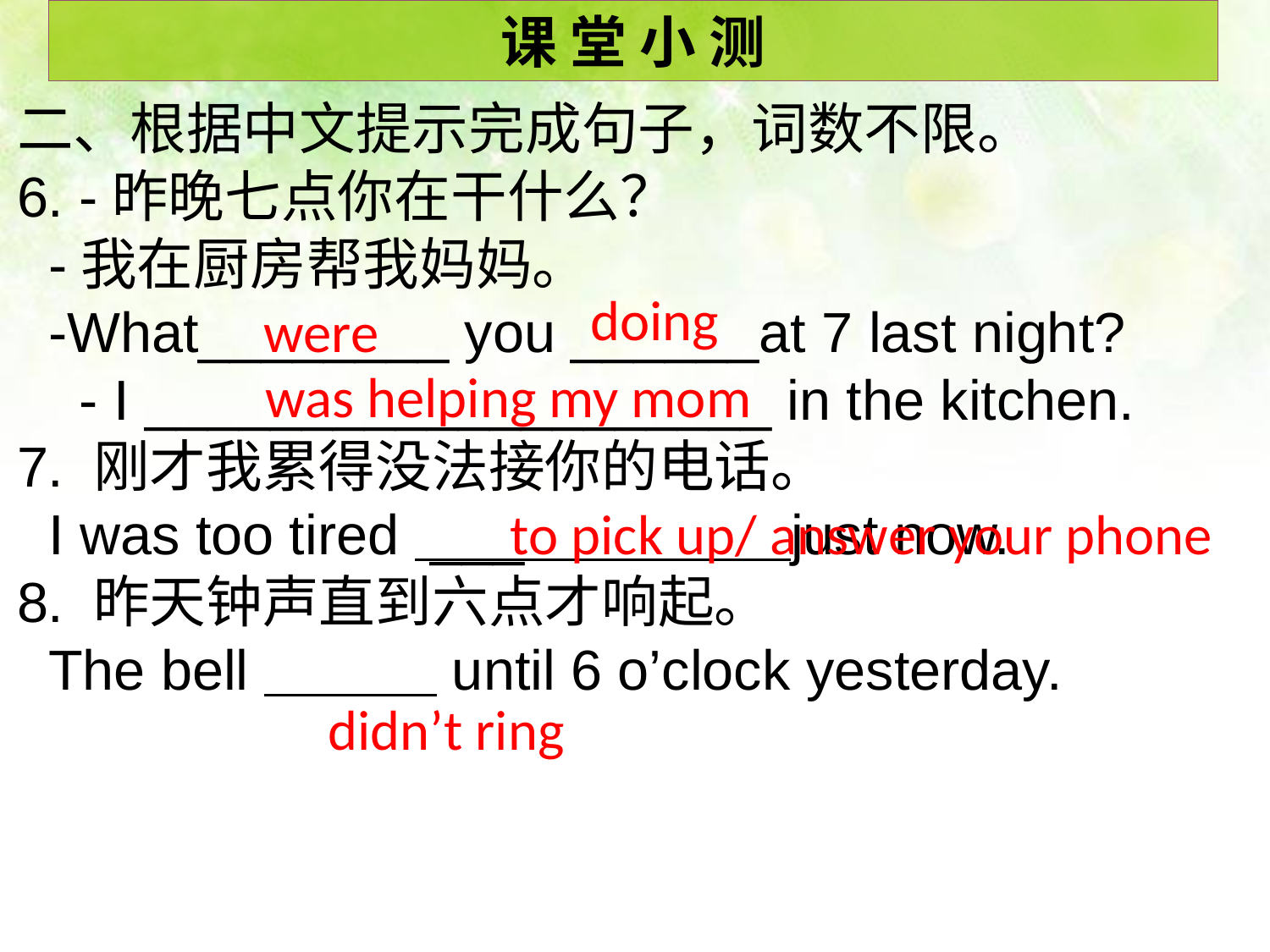

课 堂 小 测
二、根据中文提示完成句子，词数不限。
6. -昨晚七点你在干什么？
  -我在厨房帮我妈妈。
  -What________ you ______at 7 last night?
    - I ____________________ in the kitchen.
7. 刚才我累得没法接你的电话。
  I was too tired  ___                 just now.
8. 昨天钟声直到六点才响起。
  The bell             until 6 o’clock yesterday.
doing
were
was helping my mom
 to pick up/ answer your phone
didn’t ring